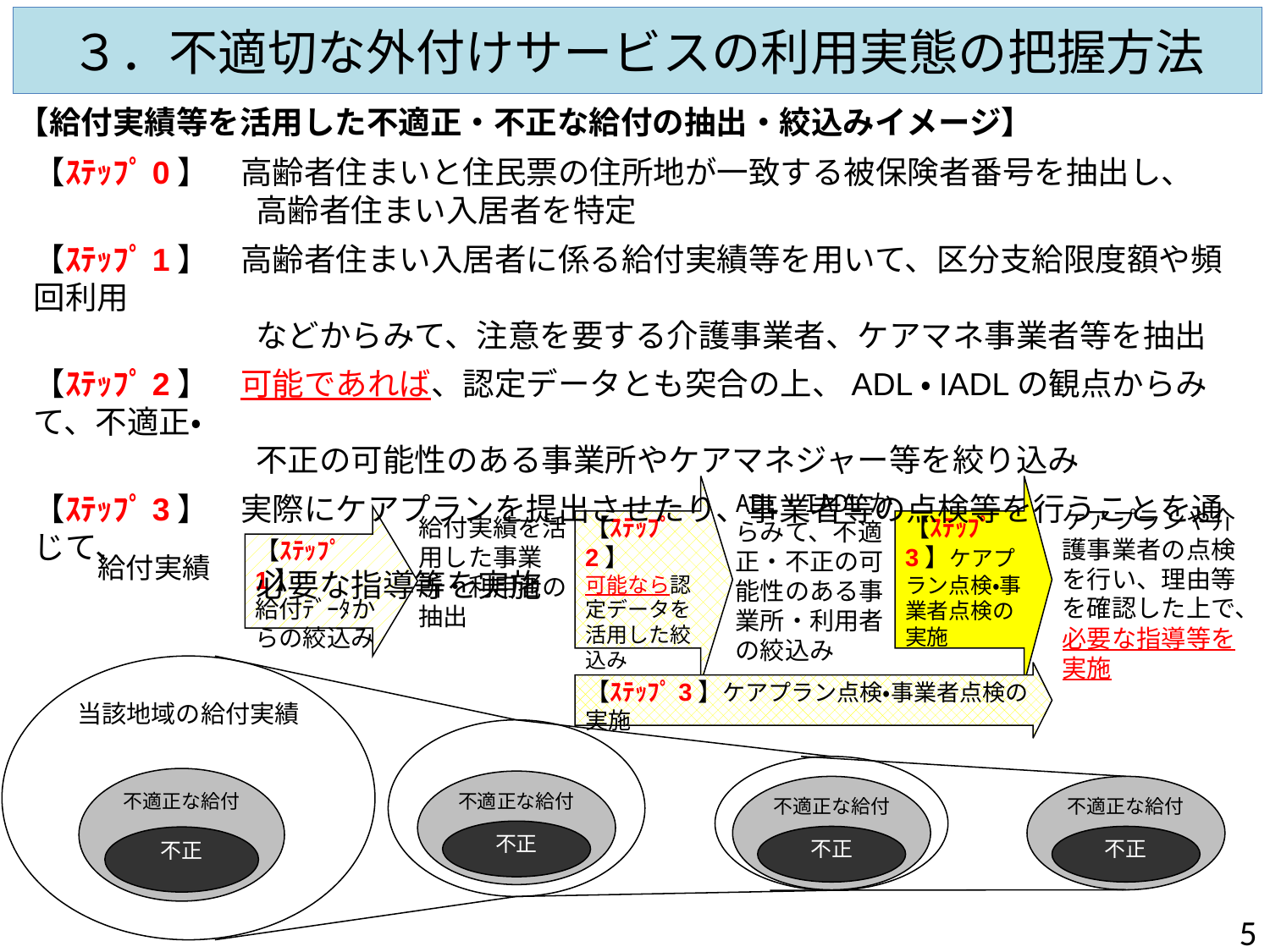

# ３．不適切な外付けサービスの利用実態の把握方法
【給付実績等を活用した不適正・不正な給付の抽出・絞込みイメージ】
【ｽﾃｯﾌﾟ0】　高齢者住まいと住民票の住所地が一致する被保険者番号を抽出し、
　　　　　　　高齢者住まい入居者を特定
【ｽﾃｯﾌﾟ1】　高齢者住まい入居者に係る給付実績等を用いて、区分支給限度額や頻回利用
　　　　　　　などからみて、注意を要する介護事業者、ケアマネ事業者等を抽出
【ｽﾃｯﾌﾟ2】　可能であれば、認定データとも突合の上、ADL・IADLの観点からみて、不適正・
　　　　　　　不正の可能性のある事業所やケアマネジャー等を絞り込み
【ｽﾃｯﾌﾟ3】　実際にケアプランを提出させたり、事業者等の点検等を行うことを通じて、
　　　　　　　必要な指導等を実施
【ｽﾃｯﾌﾟ2】
可能なら認定データを活用した絞込み
【ｽﾃｯﾌﾟ3】ケアプラン点検・事業者点検の実施
ADL･IADLからみて、不適正・不正の可能性のある事業所・利用者の絞込み
ケアプランや介護事業者の点検を行い、理由等を確認した上で、必要な指導等を実施
【ｽﾃｯﾌﾟ1】
給付ﾃﾞｰﾀからの絞込み
給付実績を活用した事業所・利用者の抽出
給付実績
当該地域の給付実績

不適正な給付

不正
【ｽﾃｯﾌﾟ3】ケアプラン点検・事業者点検の実施

不適正な給付

不適正な給付

不適正な給付

不正
不正
不正
5